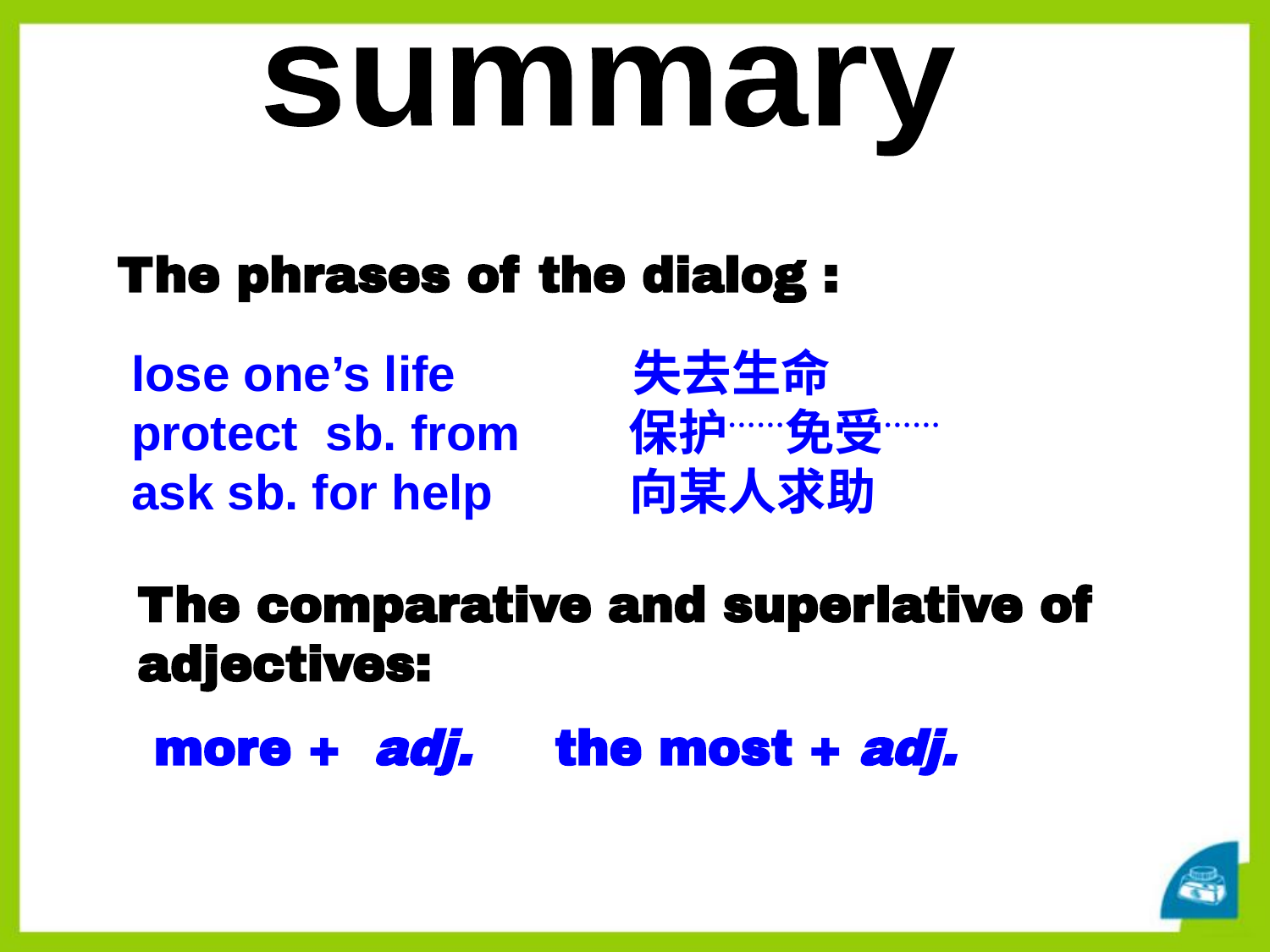

summary
The phrases of the dialog :
 lose one’s life            失去生命
 protect  sb. from       保护……免受……
 ask sb. for help         向某人求助
The comparative and superlative of adjectives:
 more +  adj.     the most + adj.